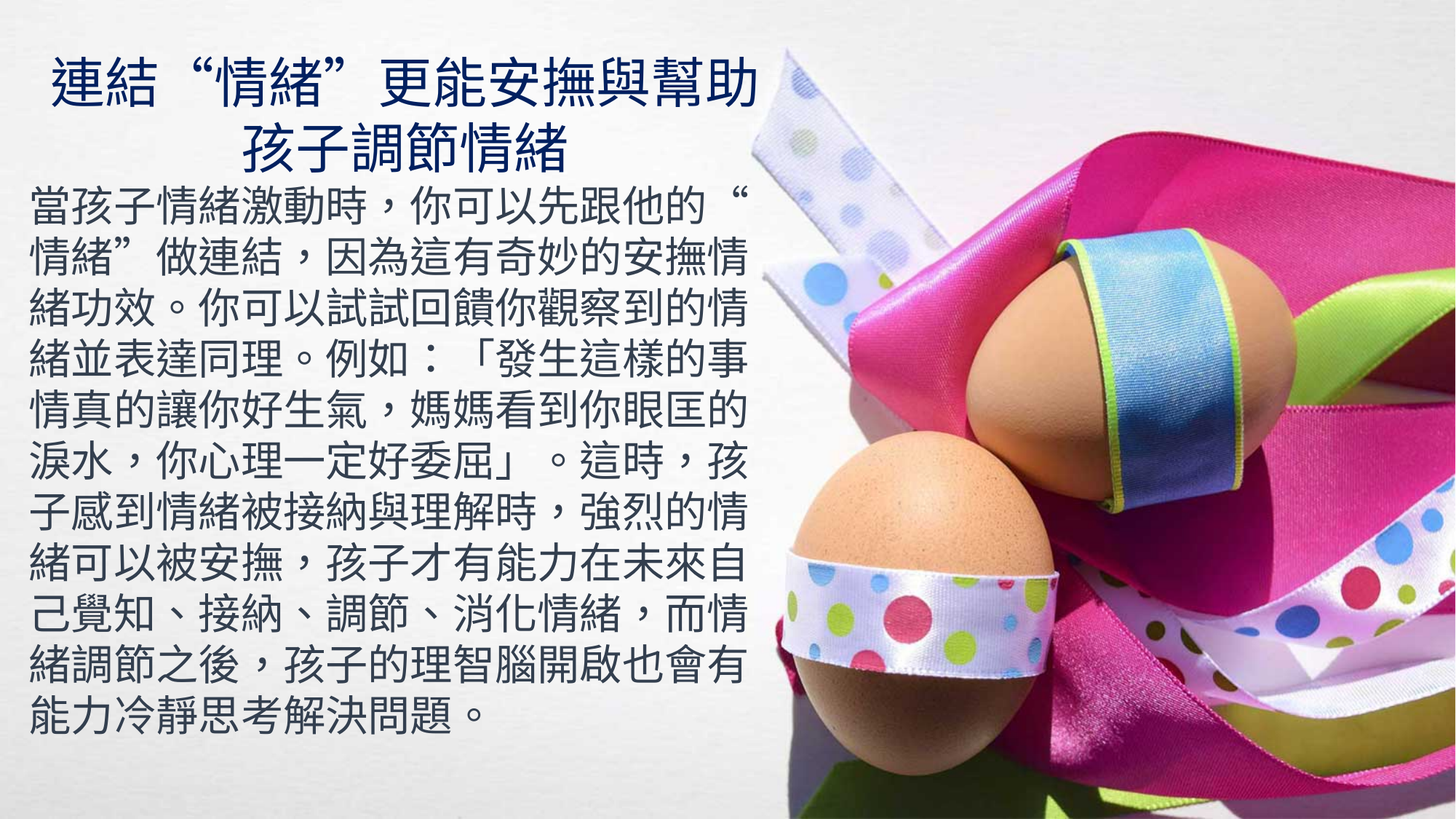

連結“情緒”更能安撫與幫助孩子調節情緒
當孩子情緒激動時，你可以先跟他的“情緒”做連結，因為這有奇妙的安撫情緒功效。你可以試試回饋你觀察到的情緒並表達同理。例如：「發生這樣的事情真的讓你好生氣，媽媽看到你眼匡的淚水，你心理一定好委屈」。這時，孩子感到情緒被接納與理解時，強烈的情緒可以被安撫，孩子才有能力在未來自己覺知、接納、調節、消化情緒，而情緒調節之後，孩子的理智腦開啟也會有能力冷靜思考解決問題。